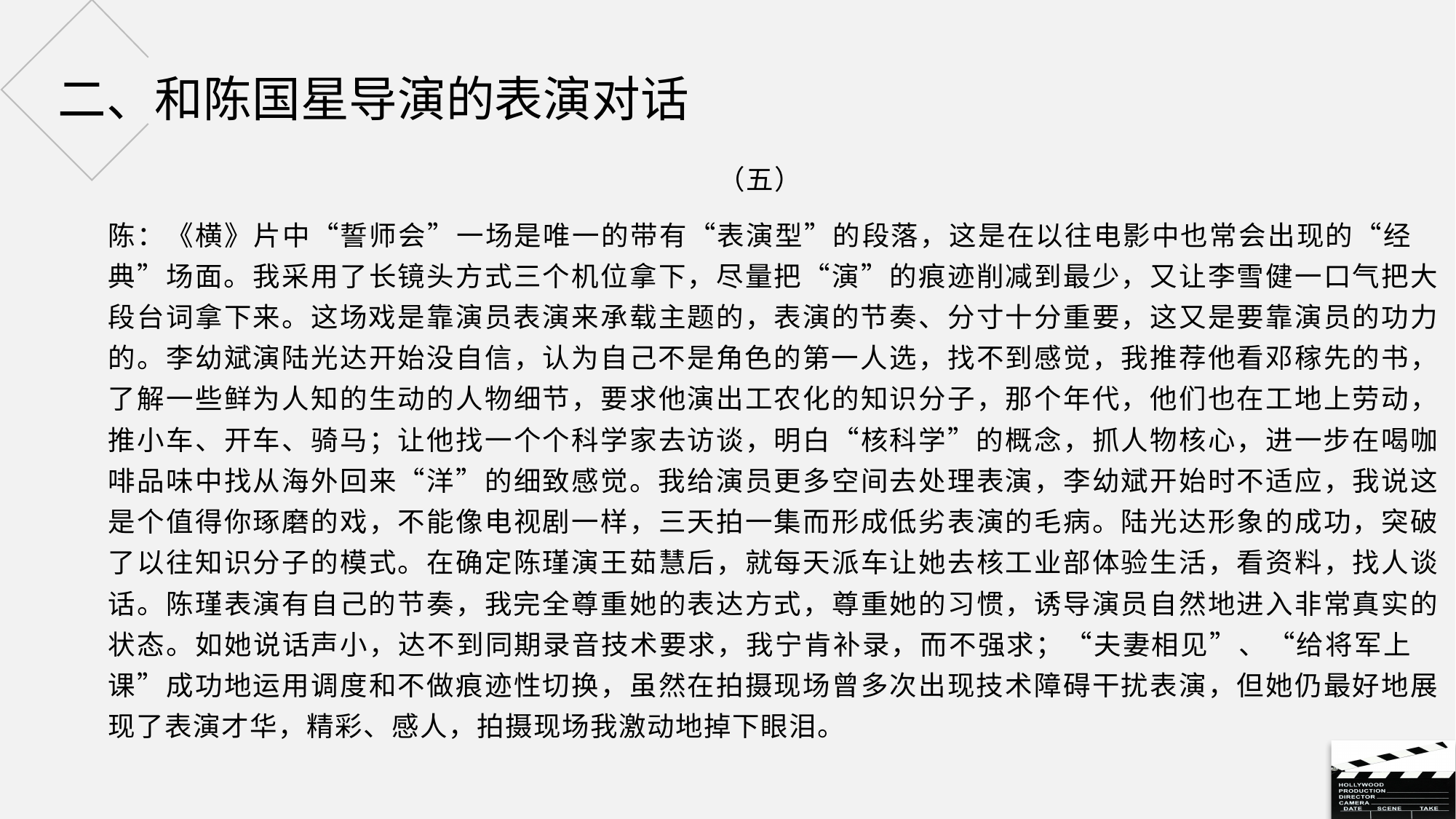

# 二、和陈国星导演的表演对话
（五）
陈：《横》片中“誓师会”一场是唯一的带有“表演型”的段落，这是在以往电影中也常会出现的“经典”场面。我采用了长镜头方式三个机位拿下，尽量把“演”的痕迹削减到最少，又让李雪健一口气把大段台词拿下来。这场戏是靠演员表演来承载主题的，表演的节奏、分寸十分重要，这又是要靠演员的功力的。李幼斌演陆光达开始没自信，认为自己不是角色的第一人选，找不到感觉，我推荐他看邓稼先的书，了解一些鲜为人知的生动的人物细节，要求他演出工农化的知识分子，那个年代，他们也在工地上劳动，推小车、开车、骑马；让他找一个个科学家去访谈，明白“核科学”的概念，抓人物核心，进一步在喝咖啡品味中找从海外回来“洋”的细致感觉。我给演员更多空间去处理表演，李幼斌开始时不适应，我说这是个值得你琢磨的戏，不能像电视剧一样，三天拍一集而形成低劣表演的毛病。陆光达形象的成功，突破了以往知识分子的模式。在确定陈瑾演王茹慧后，就每天派车让她去核工业部体验生活，看资料，找人谈话。陈瑾表演有自己的节奏，我完全尊重她的表达方式，尊重她的习惯，诱导演员自然地进入非常真实的状态。如她说话声小，达不到同期录音技术要求，我宁肯补录，而不强求；“夫妻相见”、“给将军上课”成功地运用调度和不做痕迹性切换，虽然在拍摄现场曾多次出现技术障碍干扰表演，但她仍最好地展现了表演才华，精彩、感人，拍摄现场我激动地掉下眼泪。